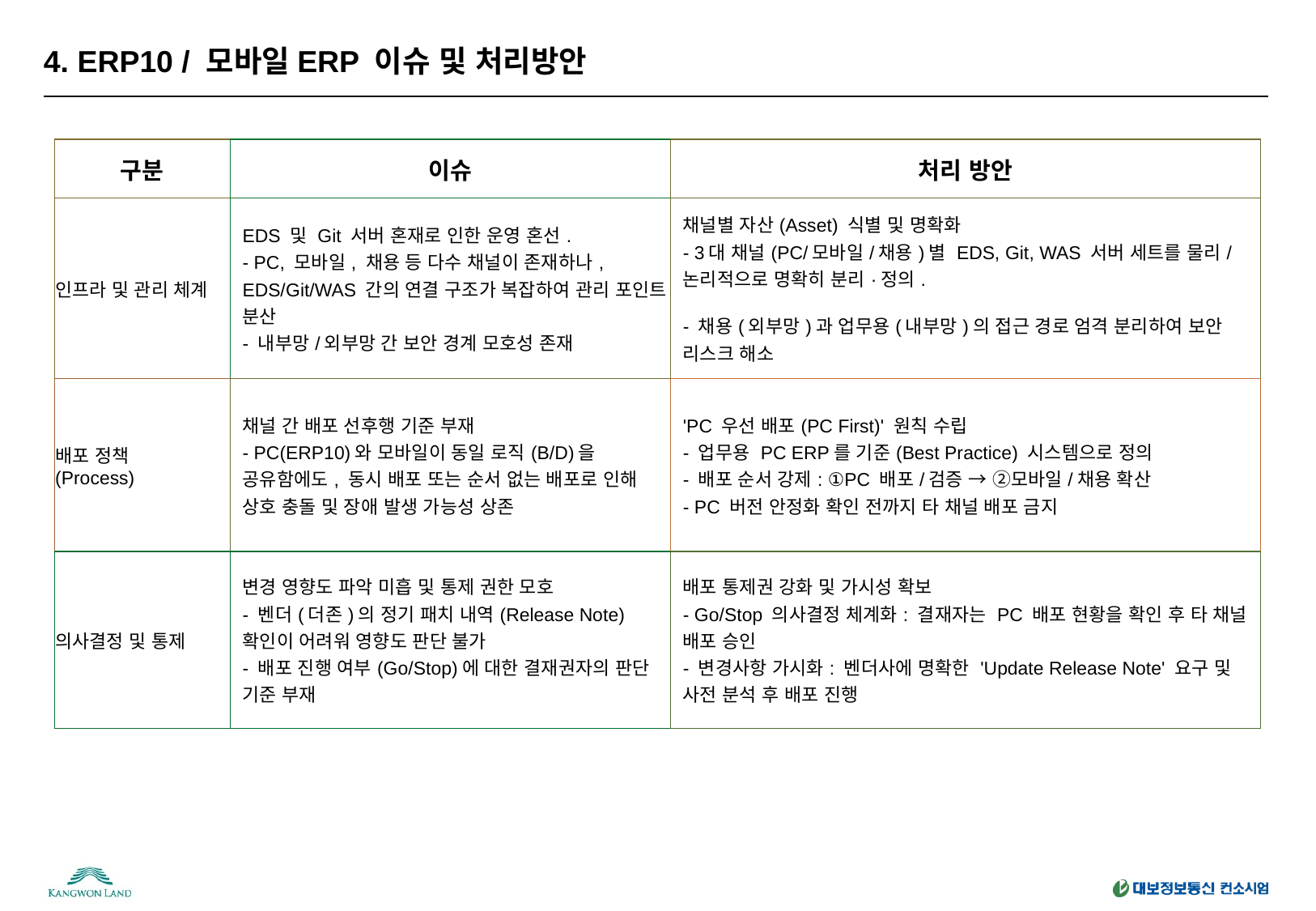

# 4. ERP10 / 모바일ERP 이슈 및 처리방안
| 구분 | 이슈 | 처리 방안 |
| --- | --- | --- |
| 인프라 및 관리 체계 | EDS 및 Git 서버 혼재로 인한 운영 혼선. - PC, 모바일, 채용 등 다수 채널이 존재하나, EDS/Git/WAS 간의 연결 구조가 복잡하여 관리 포인트 분산 - 내부망/외부망 간 보안 경계 모호성 존재 | 채널별 자산(Asset) 식별 및 명확화 - 3대 채널(PC/모바일/채용)별 EDS, Git, WAS 서버 세트를 물리/논리적으로 명확히 분리·정의. - 채용(외부망)과 업무용(내부망)의 접근 경로 엄격 분리하여 보안 리스크 해소 |
| 배포 정책 (Process) | 채널 간 배포 선후행 기준 부재 - PC(ERP10)와 모바일이 동일 로직(B/D)을 공유함에도, 동시 배포 또는 순서 없는 배포로 인해 상호 충돌 및 장애 발생 가능성 상존 | 'PC 우선 배포(PC First)' 원칙 수립 - 업무용 PC ERP를 기준(Best Practice) 시스템으로 정의 - 배포 순서 강제: ①PC 배포/검증 → ②모바일/채용 확산 - PC 버전 안정화 확인 전까지 타 채널 배포 금지 |
| 의사결정 및 통제 | 변경 영향도 파악 미흡 및 통제 권한 모호 - 벤더(더존)의 정기 패치 내역(Release Note) 확인이 어려워 영향도 판단 불가 - 배포 진행 여부(Go/Stop)에 대한 결재권자의 판단 기준 부재 | 배포 통제권 강화 및 가시성 확보 - Go/Stop 의사결정 체계화: 결재자는 PC 배포 현황을 확인 후 타 채널 배포 승인 - 변경사항 가시화: 벤더사에 명확한 'Update Release Note' 요구 및 사전 분석 후 배포 진행 |